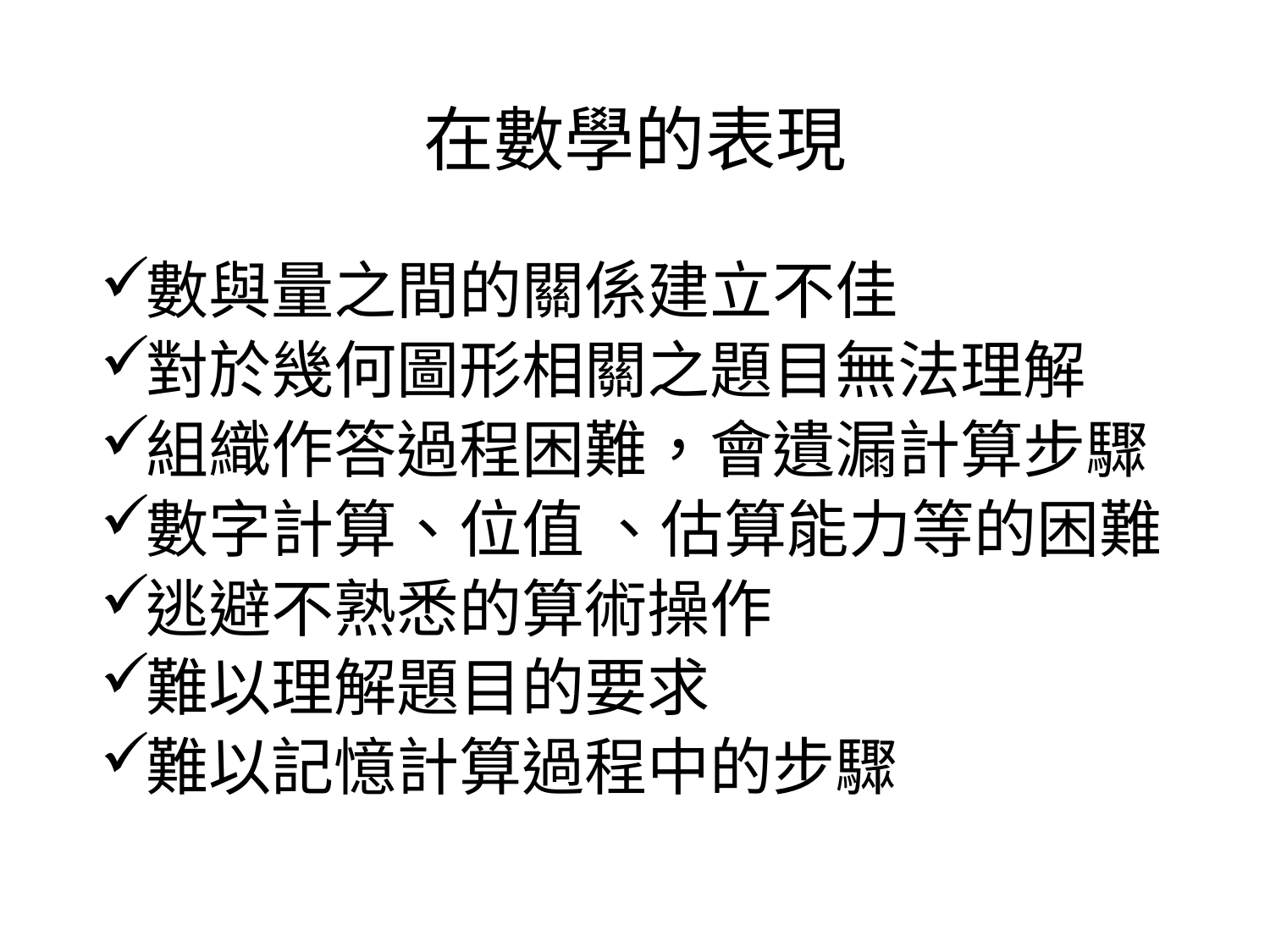

# 在數學的表現
數與量之間的關係建立不佳
對於幾何圖形相關之題目無法理解
組織作答過程困難，會遺漏計算步驟
數字計算、位值 、估算能力等的困難
逃避不熟悉的算術操作
難以理解題目的要求
難以記憶計算過程中的步驟